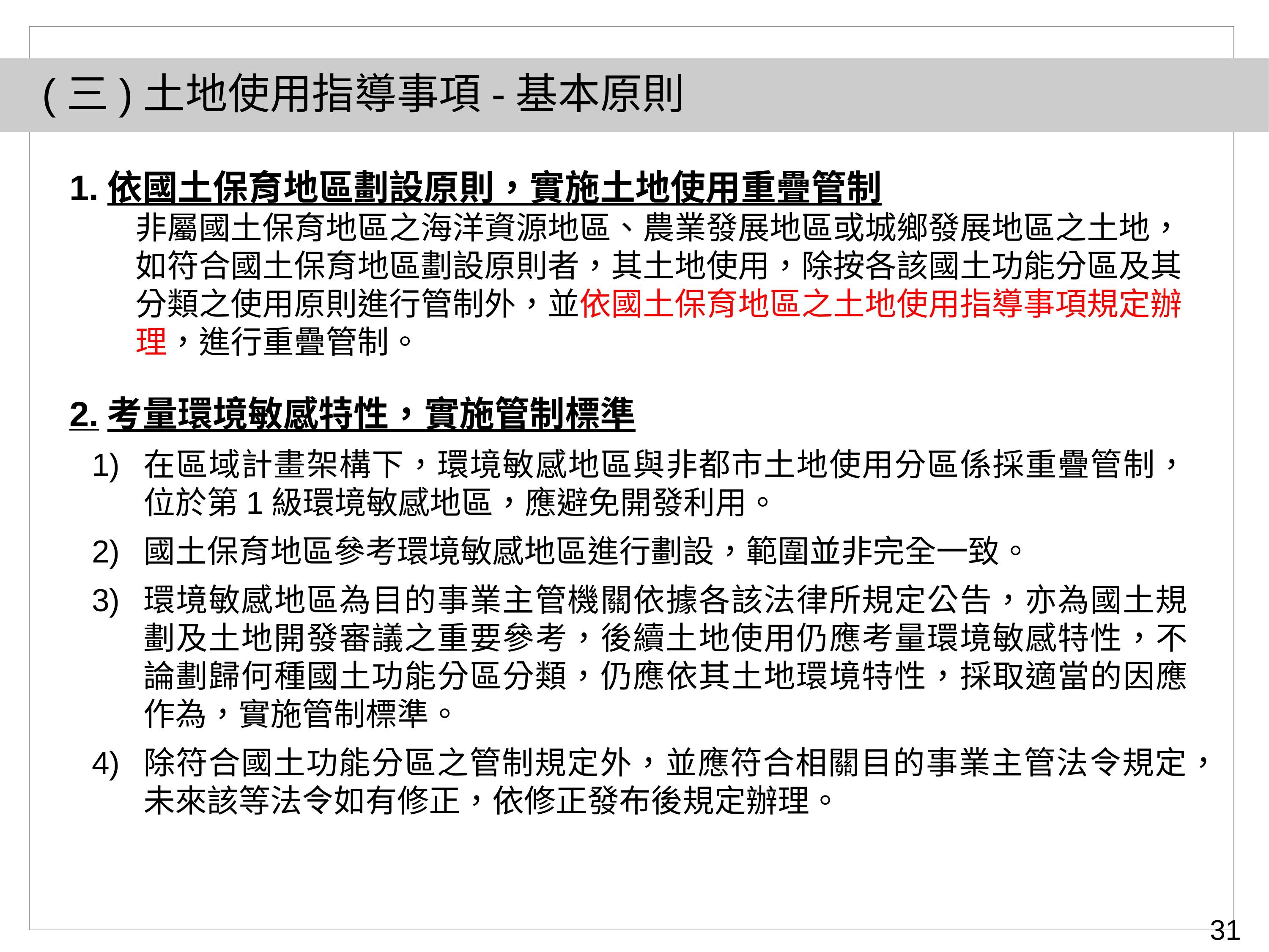

(三)土地使用指導事項-基本原則
1.依國土保育地區劃設原則，實施土地使用重疊管制
非屬國土保育地區之海洋資源地區、農業發展地區或城鄉發展地區之土地，如符合國土保育地區劃設原則者，其土地使用，除按各該國土功能分區及其分類之使用原則進行管制外，並依國土保育地區之土地使用指導事項規定辦理，進行重疊管制。
2.考量環境敏感特性，實施管制標準
在區域計畫架構下，環境敏感地區與非都市土地使用分區係採重疊管制，位於第1級環境敏感地區，應避免開發利用。
國土保育地區參考環境敏感地區進行劃設，範圍並非完全一致。
環境敏感地區為目的事業主管機關依據各該法律所規定公告，亦為國土規劃及土地開發審議之重要參考，後續土地使用仍應考量環境敏感特性，不論劃歸何種國土功能分區分類，仍應依其土地環境特性，採取適當的因應作為，實施管制標準。
除符合國土功能分區之管制規定外，並應符合相關目的事業主管法令規定，未來該等法令如有修正，依修正發布後規定辦理。
31